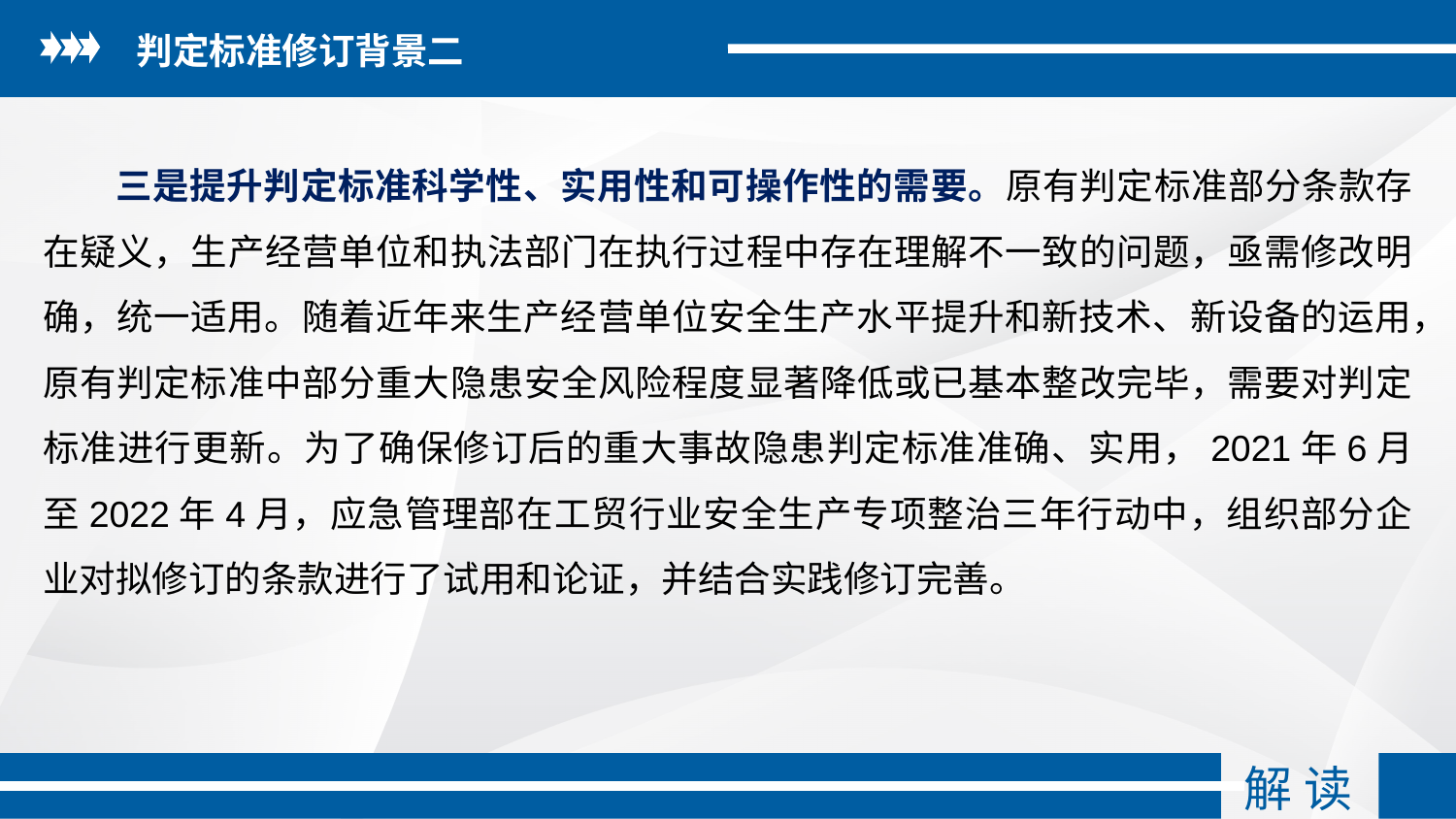

判定标准修订背景二
三是提升判定标准科学性、实用性和可操作性的需要。原有判定标准部分条款存在疑义，生产经营单位和执法部门在执行过程中存在理解不一致的问题，亟需修改明确，统一适用。随着近年来生产经营单位安全生产水平提升和新技术、新设备的运用，原有判定标准中部分重大隐患安全风险程度显著降低或已基本整改完毕，需要对判定标准进行更新。为了确保修订后的重大事故隐患判定标准准确、实用，2021年6月至2022年4月，应急管理部在工贸行业安全生产专项整治三年行动中，组织部分企业对拟修订的条款进行了试用和论证，并结合实践修订完善。